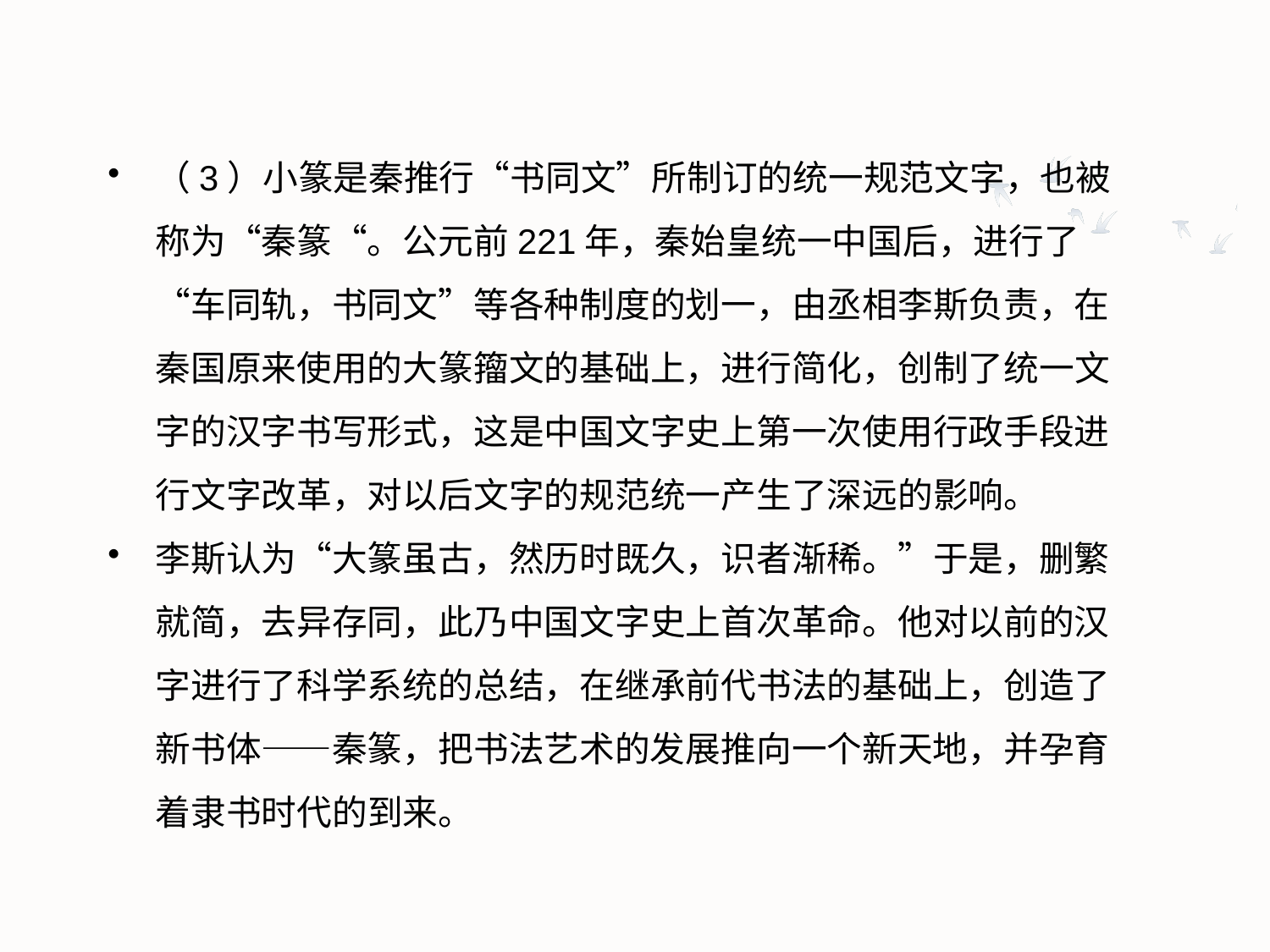

（3）小篆是秦推行“书同文”所制订的统一规范文字，也被称为“秦篆“。公元前221年，秦始皇统一中国后，进行了“车同轨，书同文”等各种制度的划一，由丞相李斯负责，在秦国原来使用的大篆籀文的基础上，进行简化，创制了统一文字的汉字书写形式，这是中国文字史上第一次使用行政手段进行文字改革，对以后文字的规范统一产生了深远的影响。
李斯认为“大篆虽古，然历时既久，识者渐稀。”于是，删繁就简，去异存同，此乃中国文字史上首次革命。他对以前的汉字进行了科学系统的总结，在继承前代书法的基础上，创造了新书体——秦篆，把书法艺术的发展推向一个新天地，并孕育着隶书时代的到来。